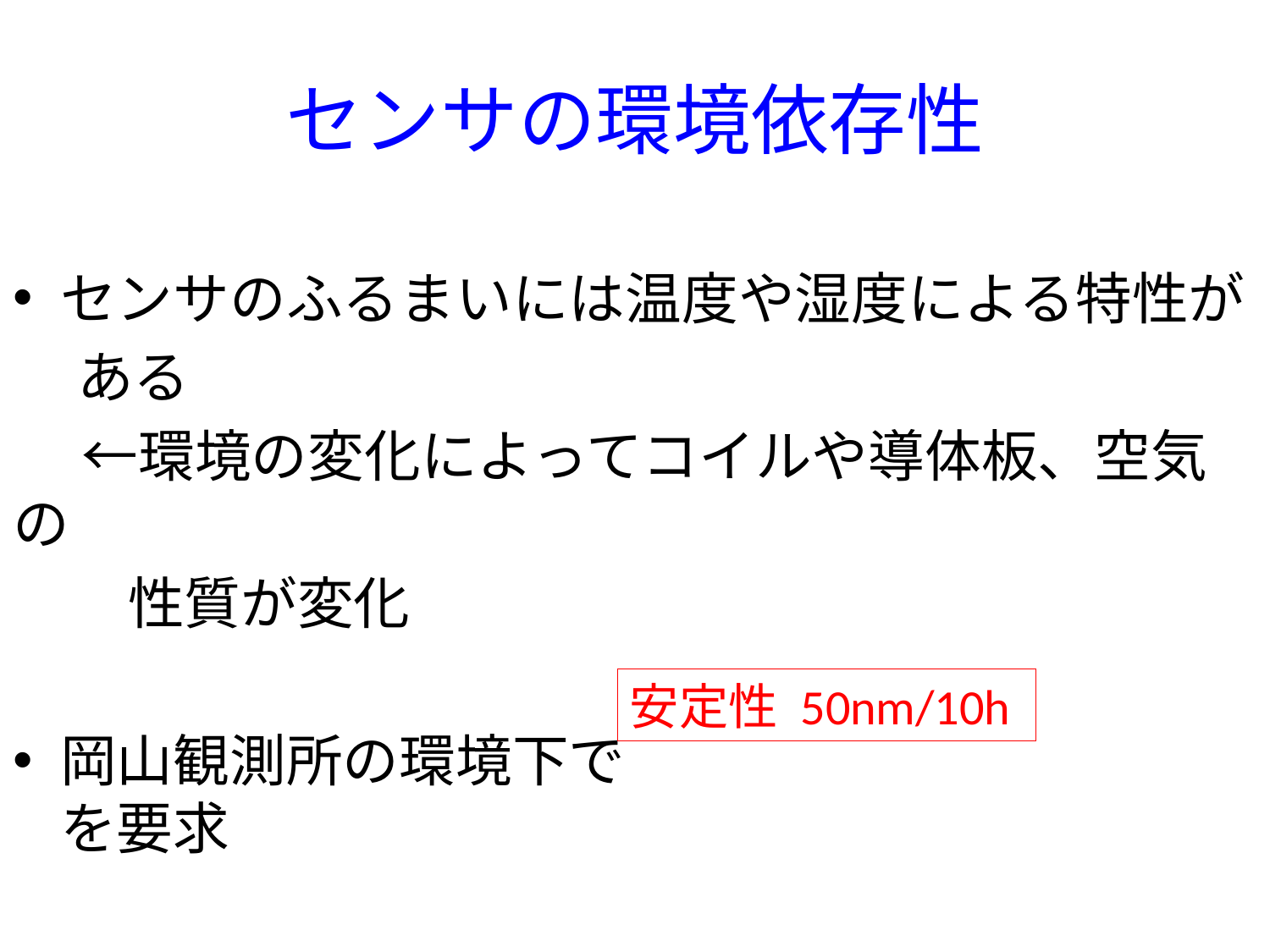

# センサの環境依存性
センサのふるまいには温度や湿度による特性が
    ある
　 ←環境の変化によってコイルや導体板、空気の
        性質が変化

岡山観測所の環境下で　　　　　　　　　　　を要求
安定性 50nm/10h